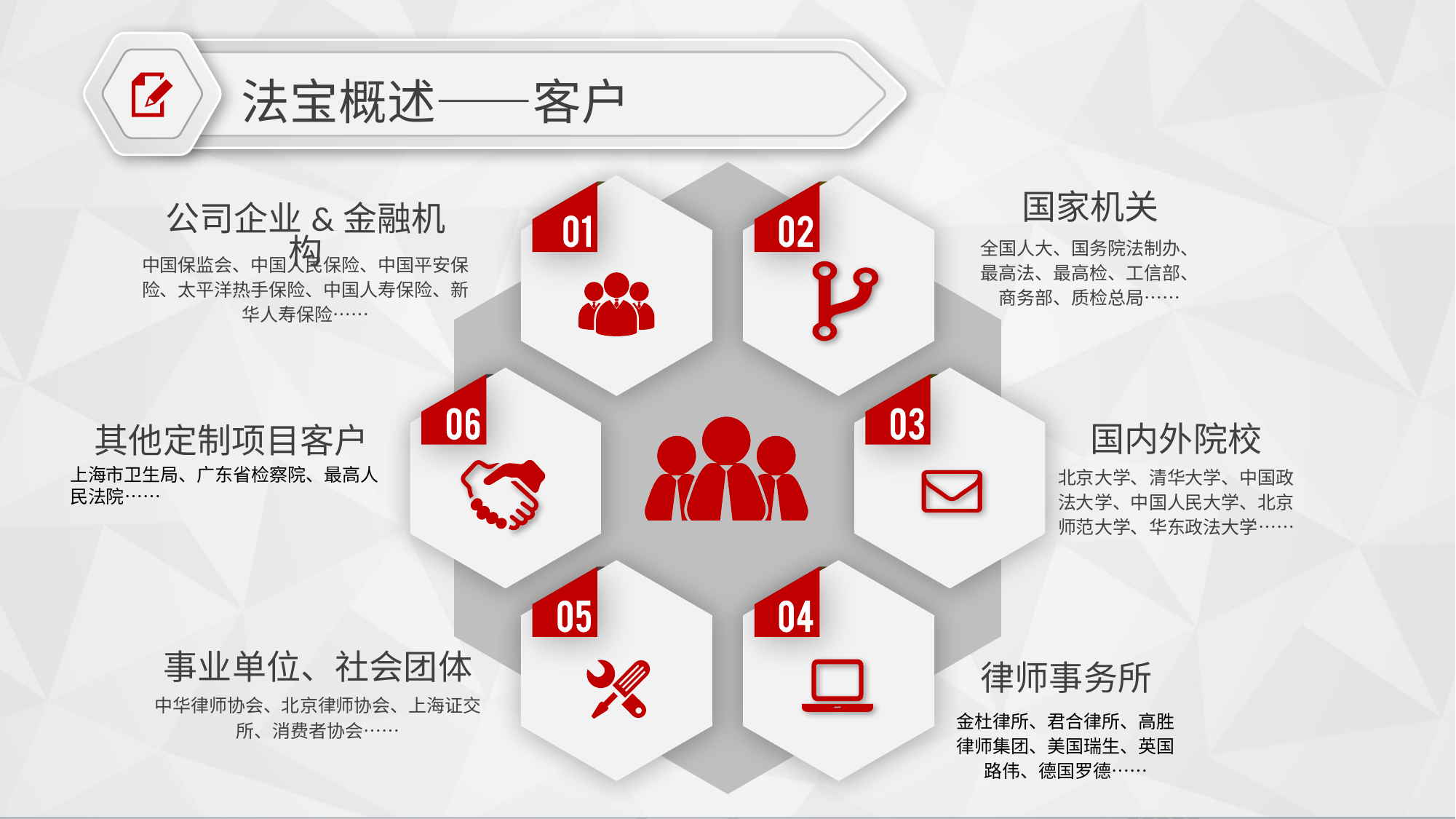

法宝概述——客户

国家机关
全国人大、国务院法制办、最高法、最高检、工信部、商务部、质检总局……
公司企业&金融机构
中国保监会、中国人民保险、中国平安保险、太平洋热手保险、中国人寿保险、新华人寿保险……

国内外院校
北京大学、清华大学、中国政法大学、中国人民大学、北京师范大学、华东政法大学……
其他定制项目客户
上海市卫生局、广东省检察院、最高人民法院……

事业单位、社会团体
中华律师协会、北京律师协会、上海证交所、消费者协会……
律师事务所
金杜律所、君合律所、高胜律师集团、美国瑞生、英国路伟、德国罗德……